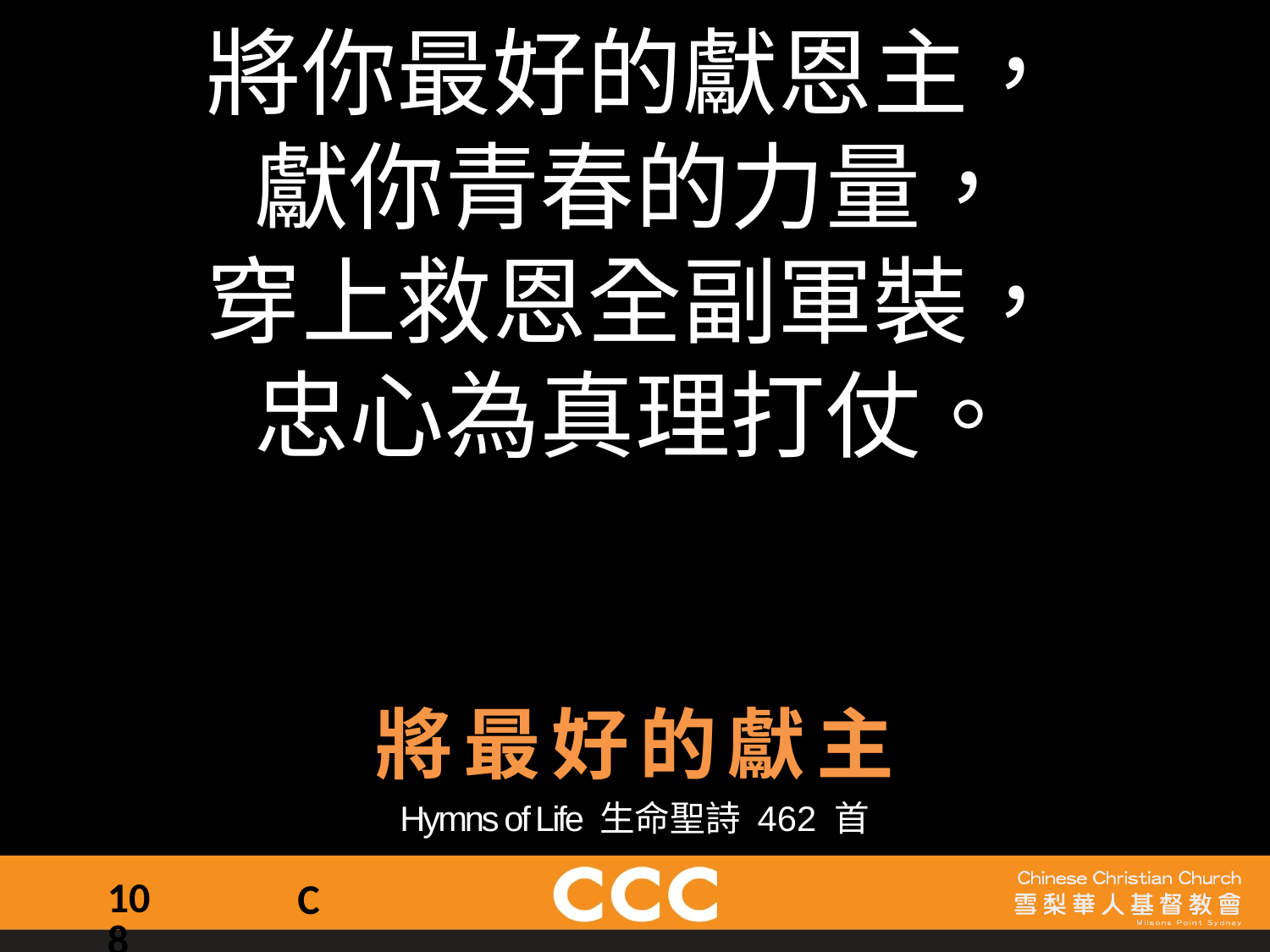

將你最好的獻恩主，
獻你青春的力量，
穿上救恩全副軍裝，
忠心為真理打仗。
將最好的獻主
Hymns of Life 生命聖詩 462 首
108
C